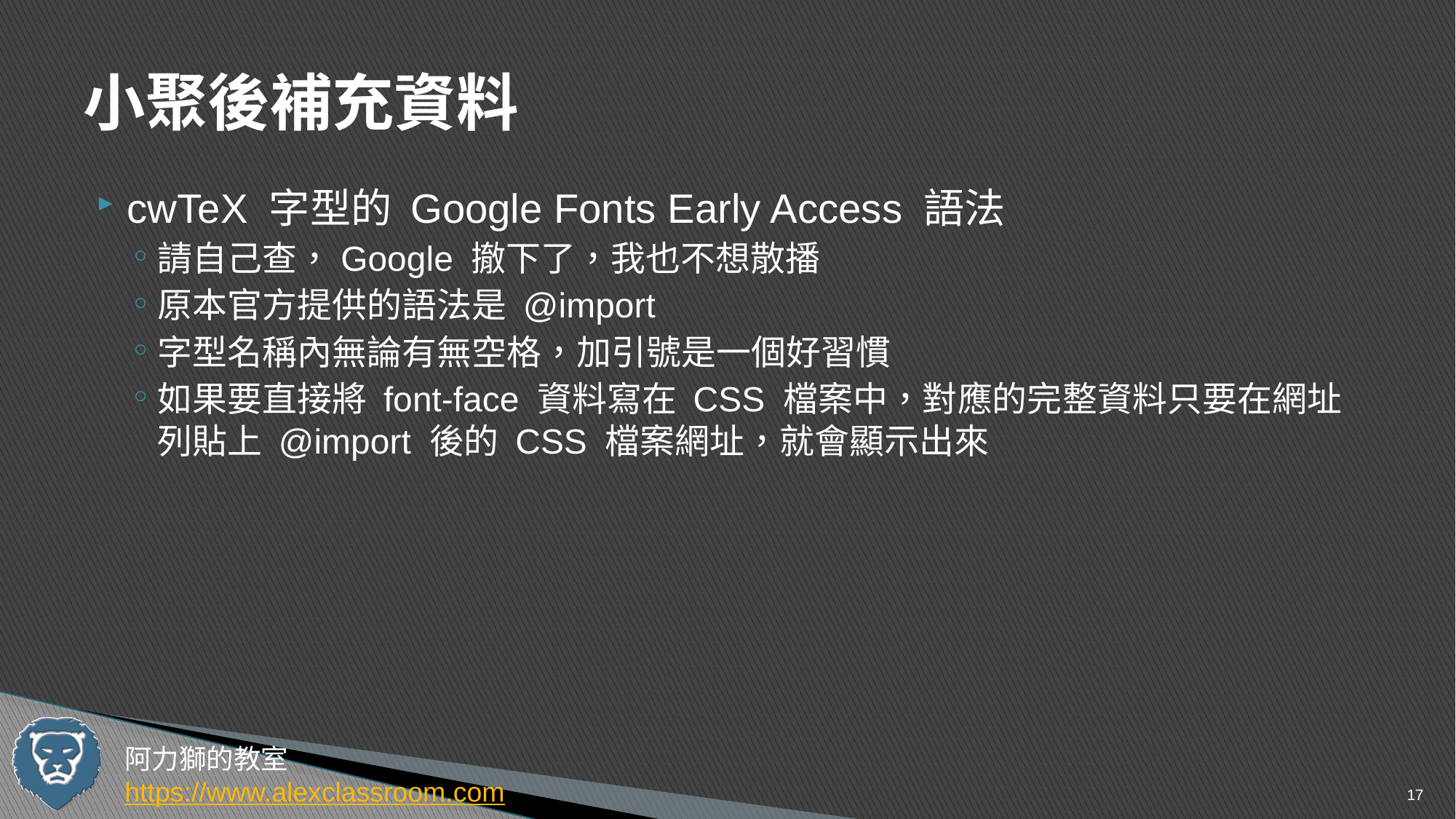

# 小聚後補充資料
cwTeX 字型的 Google Fonts Early Access 語法
請自己查，Google 撤下了，我也不想散播
原本官方提供的語法是 @import
字型名稱內無論有無空格，加引號是一個好習慣
如果要直接將 font-face 資料寫在 CSS 檔案中，對應的完整資料只要在網址列貼上 @import 後的 CSS 檔案網址，就會顯示出來
17